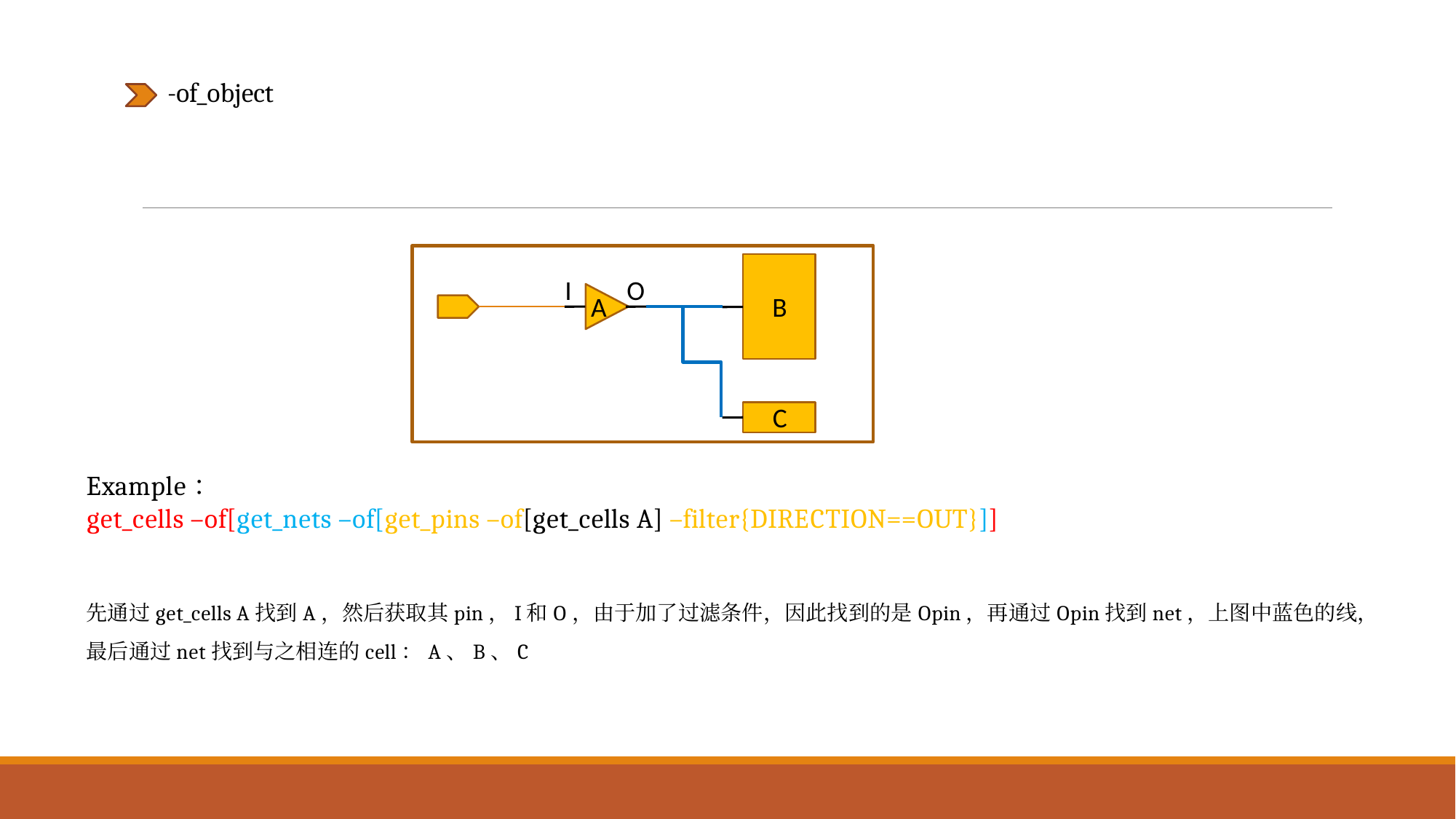

# -of_object

I
O
A
B

C

Example：
get_cells –of[get_nets –of[get_pins –of[get_cells A] –filter{DIRECTION==OUT}]]
先通过get_cells A找到A，然后获取其pin，I和O，由于加了过滤条件，因此找到的是Opin，再通过Opin找到net，上图中蓝色的线，最后通过net找到与之相连的cell：A、B、C